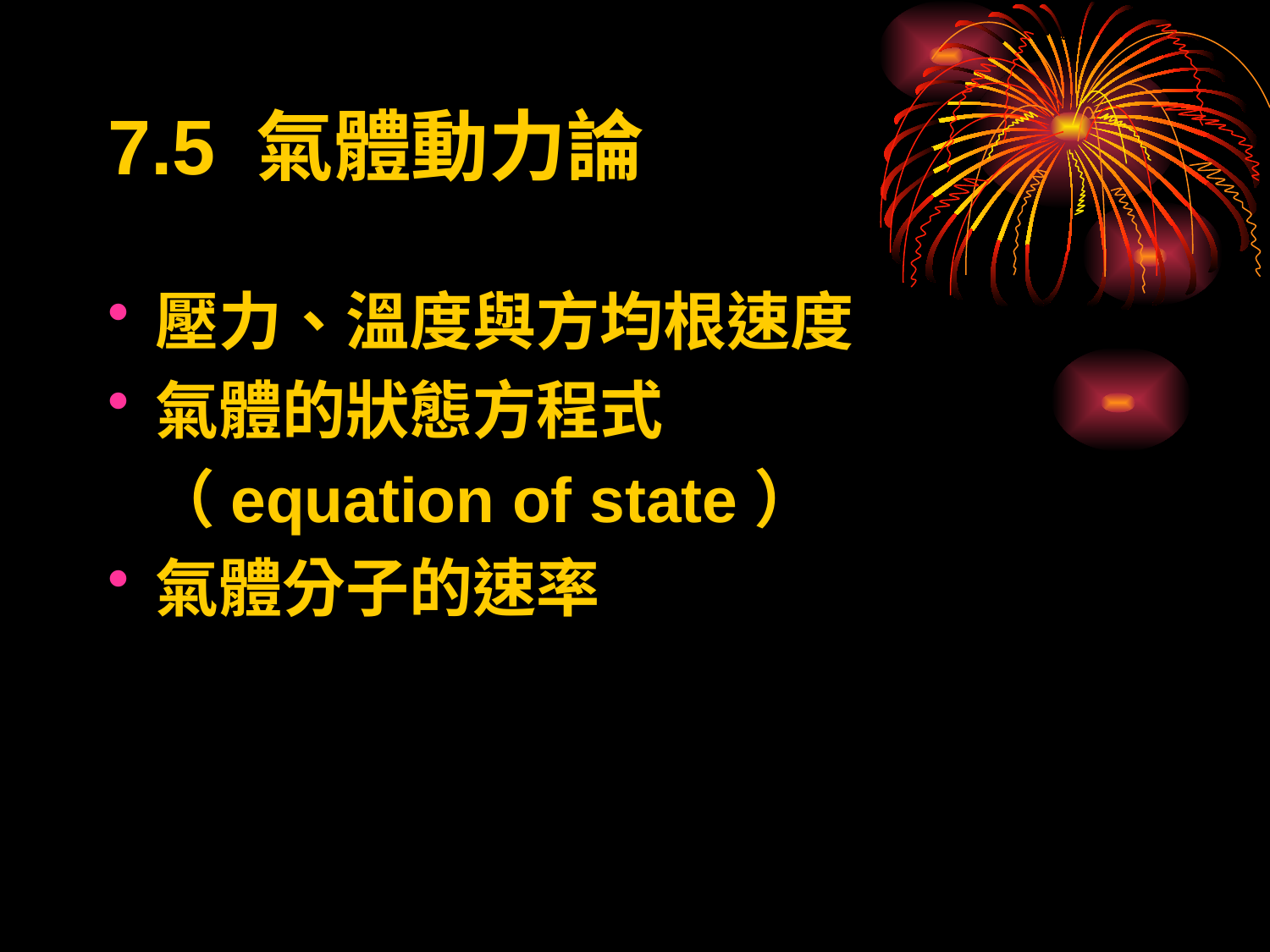

# 7.5 氣體動力論
壓力、溫度與方均根速度
氣體的狀態方程式
  （equation of state）
氣體分子的速率